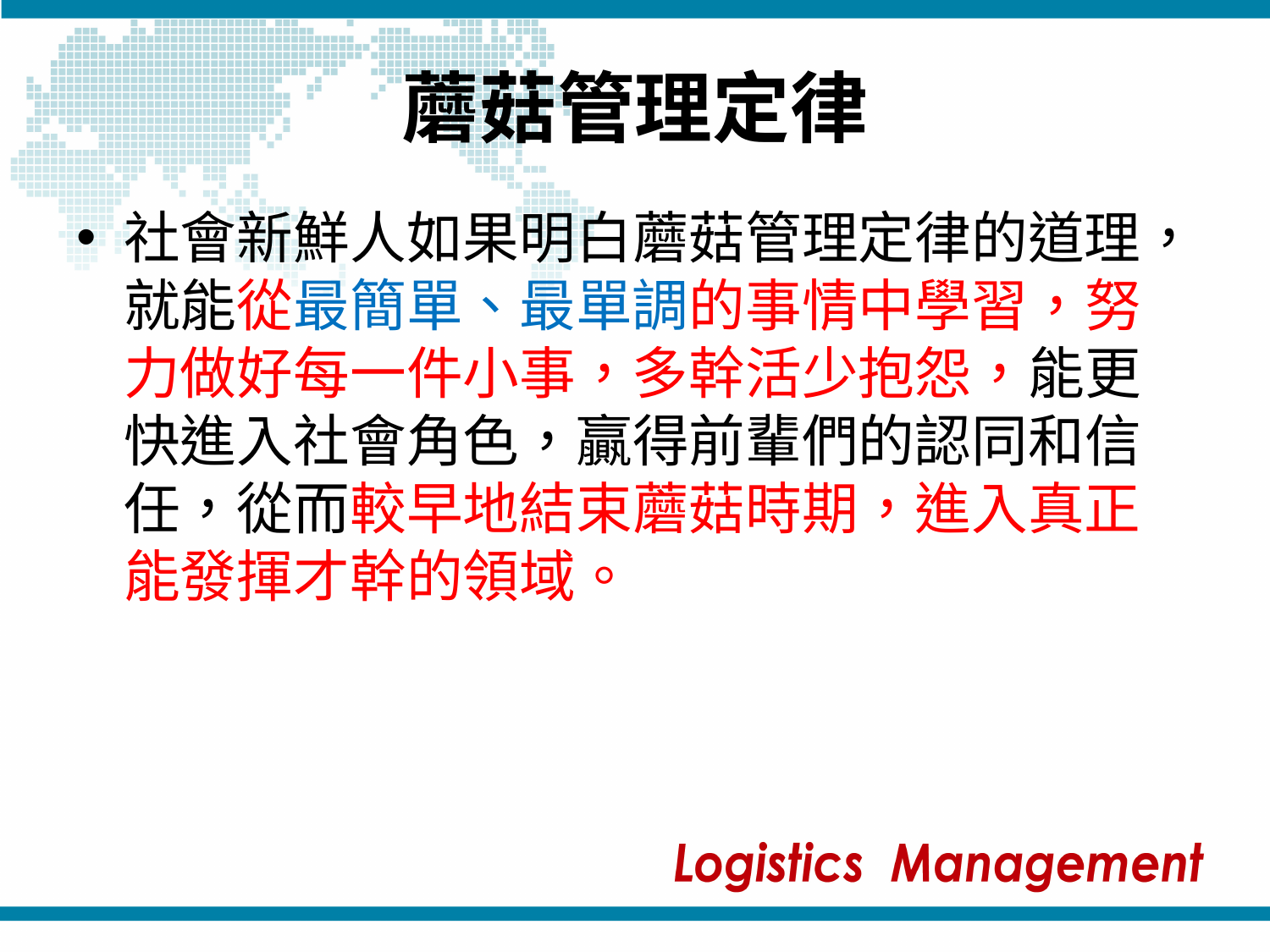

# 蘑菇管理定律
社會新鮮人如果明白蘑菇管理定律的道理，就能從最簡單、最單調的事情中學習，努力做好每一件小事，多幹活少抱怨，能更快進入社會角色，贏得前輩們的認同和信任，從而較早地結束蘑菇時期，進入真正能發揮才幹的領域。